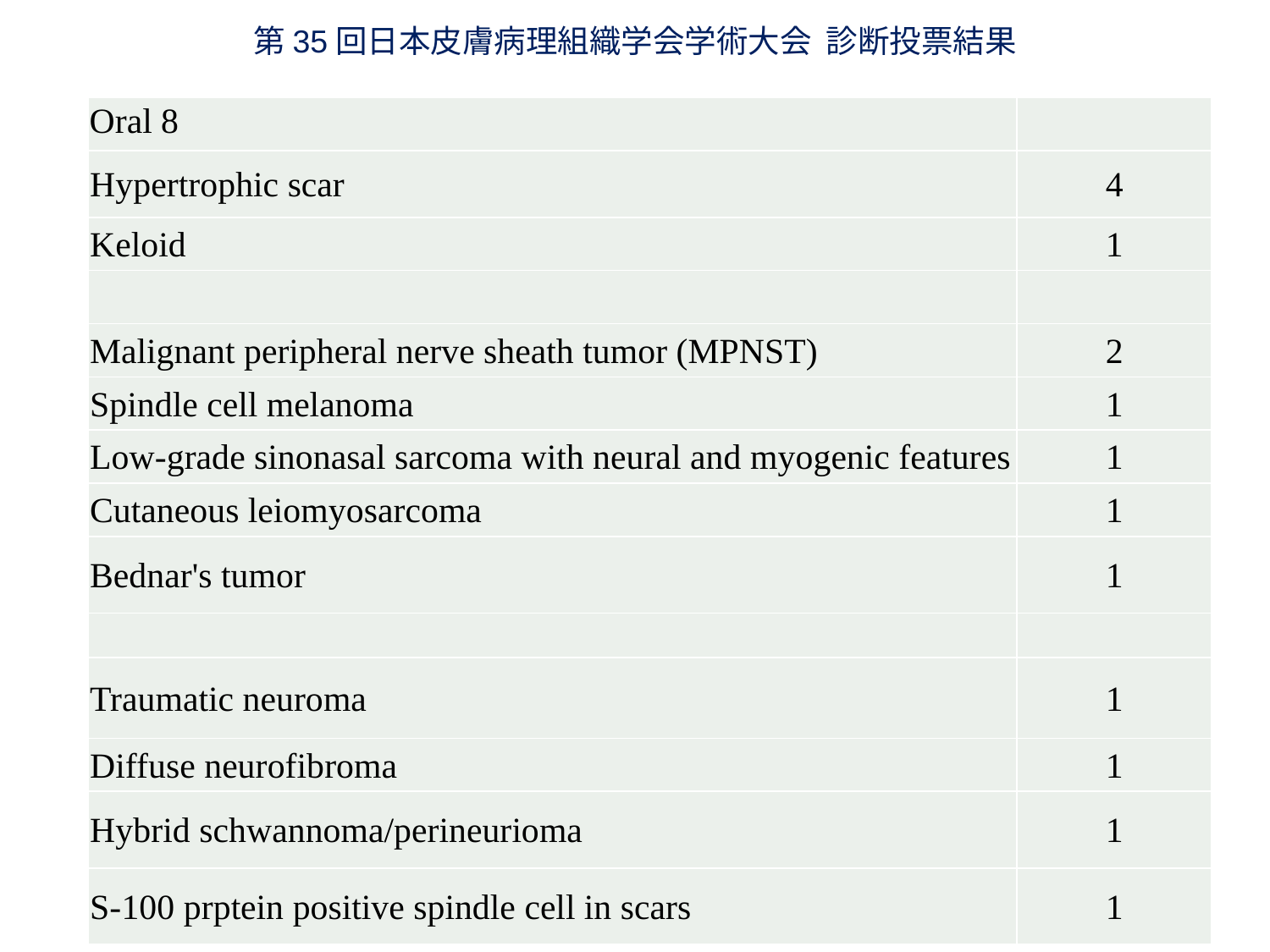

第35回日本皮膚病理組織学会学術大会  診断投票結果
| Oral 8 |  |
| --- | --- |
| Hypertrophic scar | 4 |
| Keloid | 1 |
|  |  |
| Malignant peripheral nerve sheath tumor (MPNST) | 2 |
| Spindle cell melanoma | 1 |
| Low-grade sinonasal sarcoma with neural and myogenic features | 1 |
| Cutaneous leiomyosarcoma | 1 |
| Bednar's tumor | 1 |
|  |  |
| Traumatic neuroma | 1 |
| Diffuse neurofibroma | 1 |
| Hybrid schwannoma/perineurioma | 1 |
| S-100 prptein positive spindle cell in scars | 1 |